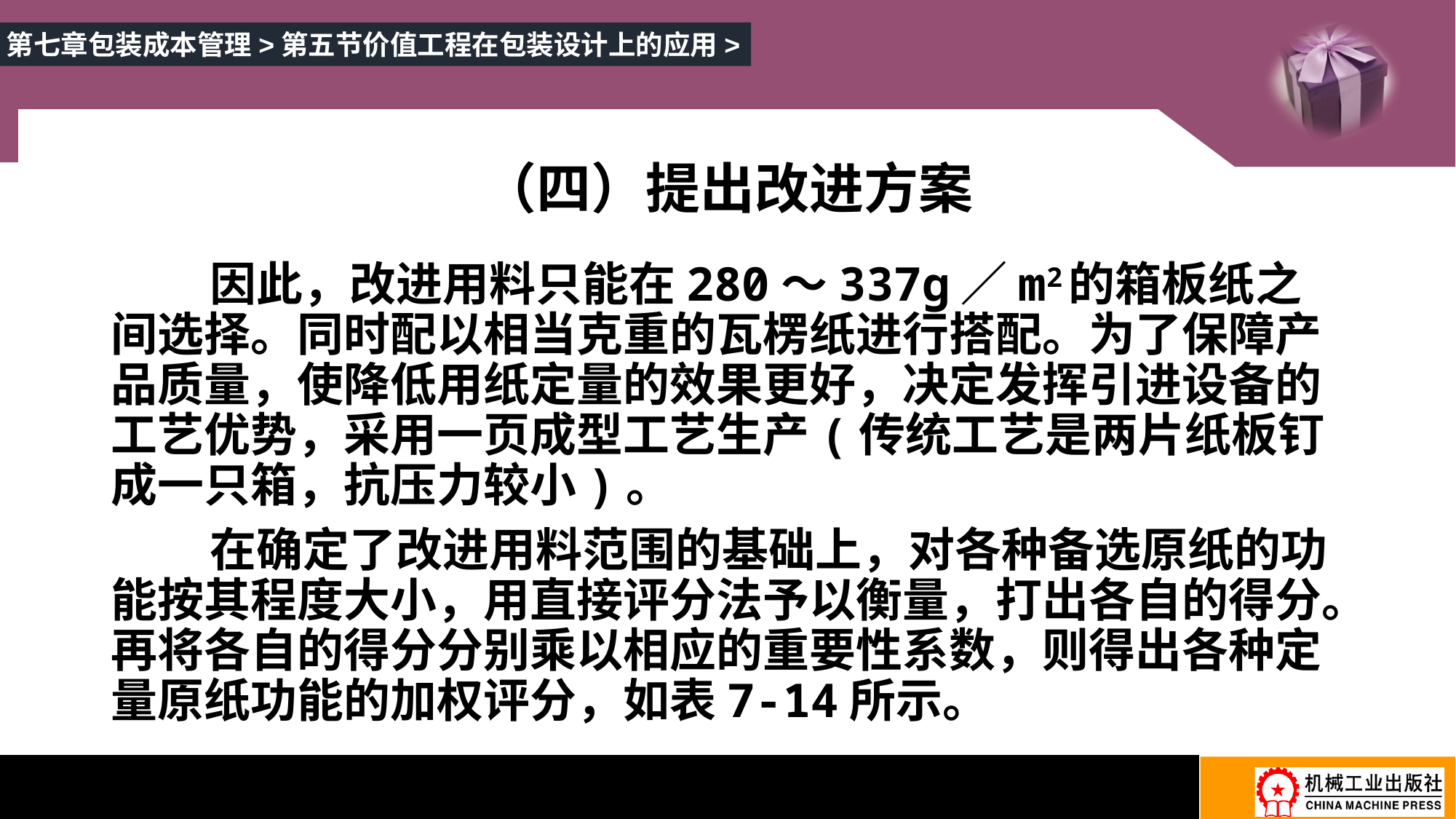

第七章包装成本管理>第五节价值工程在包装设计上的应用>
# （四）提出改进方案
因此，改进用料只能在280～337g／m2的箱板纸之间选择。同时配以相当克重的瓦楞纸进行搭配。为了保障产品质量，使降低用纸定量的效果更好，决定发挥引进设备的工艺优势，采用一页成型工艺生产(传统工艺是两片纸板钉成一只箱，抗压力较小)。
在确定了改进用料范围的基础上，对各种备选原纸的功能按其程度大小，用直接评分法予以衡量，打出各自的得分。再将各自的得分分别乘以相应的重要性系数，则得出各种定量原纸功能的加权评分，如表7-14所示。